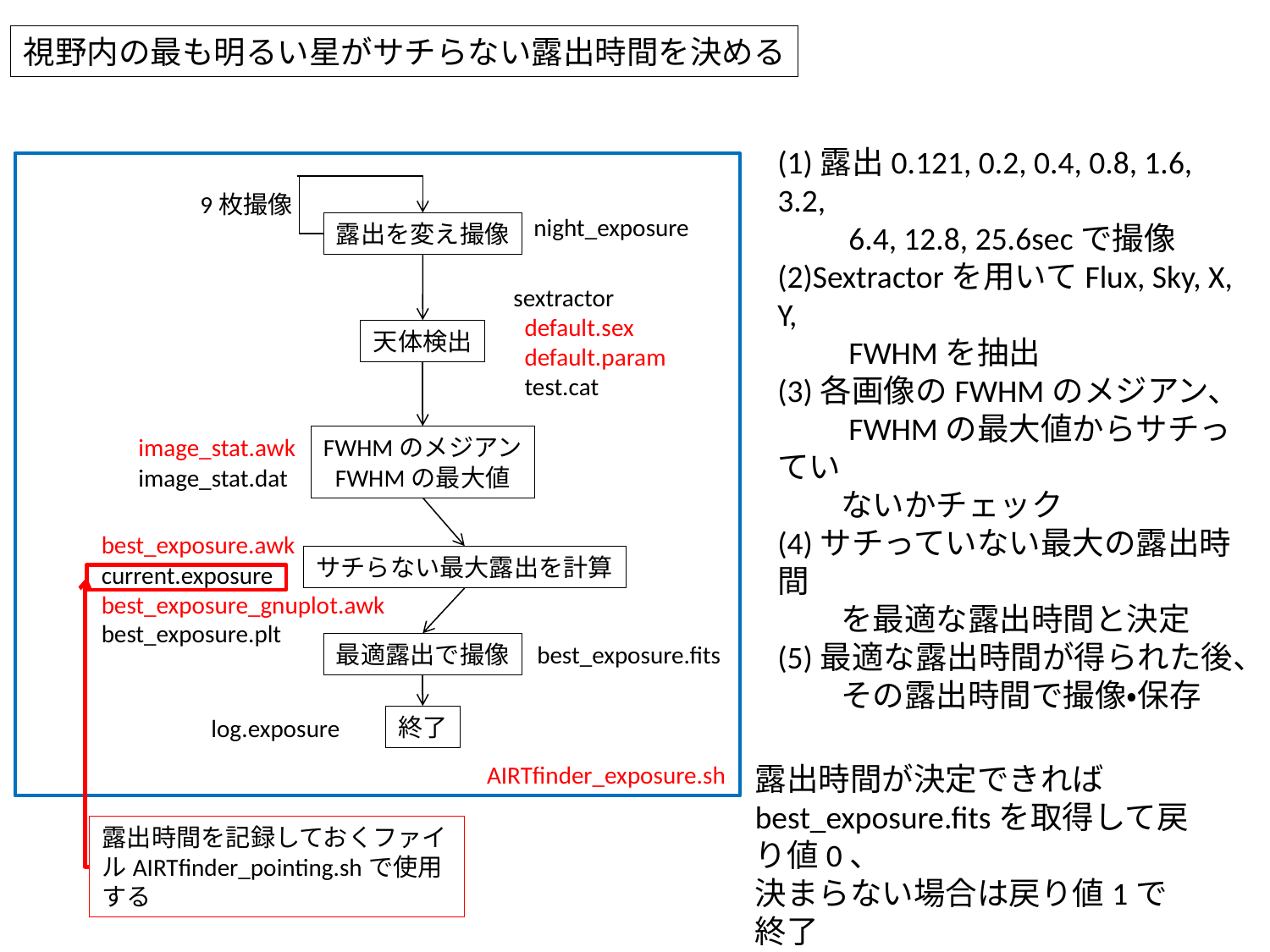

視野内の最も明るい星がサチらない露出時間を決める
(1)露出0.121, 0.2, 0.4, 0.8, 1.6, 3.2,
　　6.4, 12.8, 25.6secで撮像
(2)Sextractorを用いてFlux, Sky, X, Y,
　　FWHMを抽出
(3)各画像のFWHMのメジアン、
　　FWHMの最大値からサチってい
　　ないかチェック
(4)サチっていない最大の露出時間
　　を最適な露出時間と決定
(5)最適な露出時間が得られた後、
　　その露出時間で撮像・保存

9枚撮像
night_exposure
露出を変え撮像
sextractor
  default.sex
  default.param
  test.cat
天体検出
image_stat.awk
image_stat.dat
FWHMのメジアン
FWHMの最大値
best_exposure.awk
current.exposure
best_exposure_gnuplot.awk
best_exposure.plt
サチらない最大露出を計算

best_exposure.fits
最適露出で撮像
終了
log.exposure
AIRTfinder_exposure.sh
露出時間が決定できればbest_exposure.fitsを取得して戻り値0、
決まらない場合は戻り値1で終了
露出時間を記録しておくファイルAIRTfinder_pointing.shで使用する